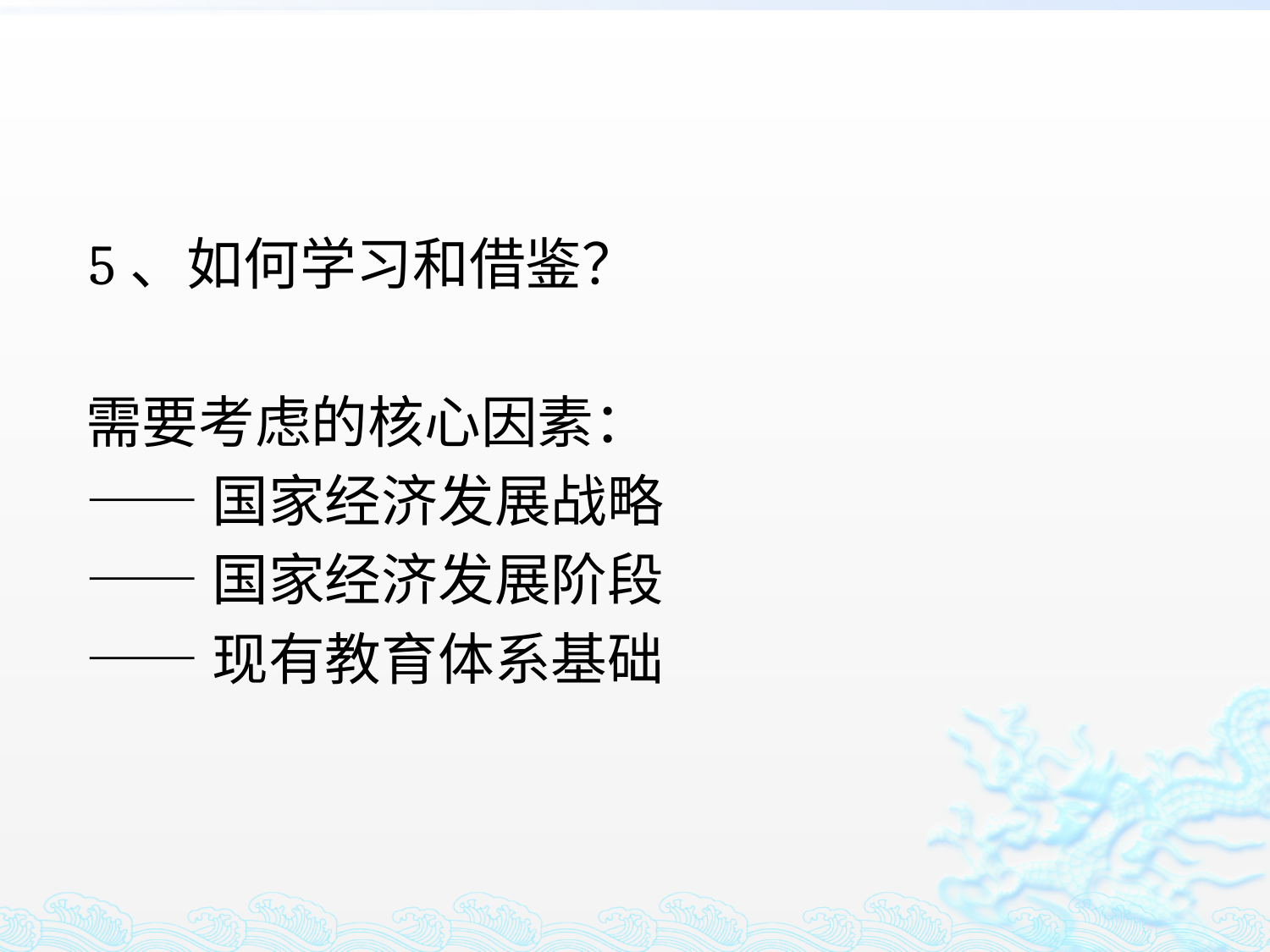

#
5、如何学习和借鉴？

需要考虑的核心因素：
——国家经济发展战略
——国家经济发展阶段
——现有教育体系基础